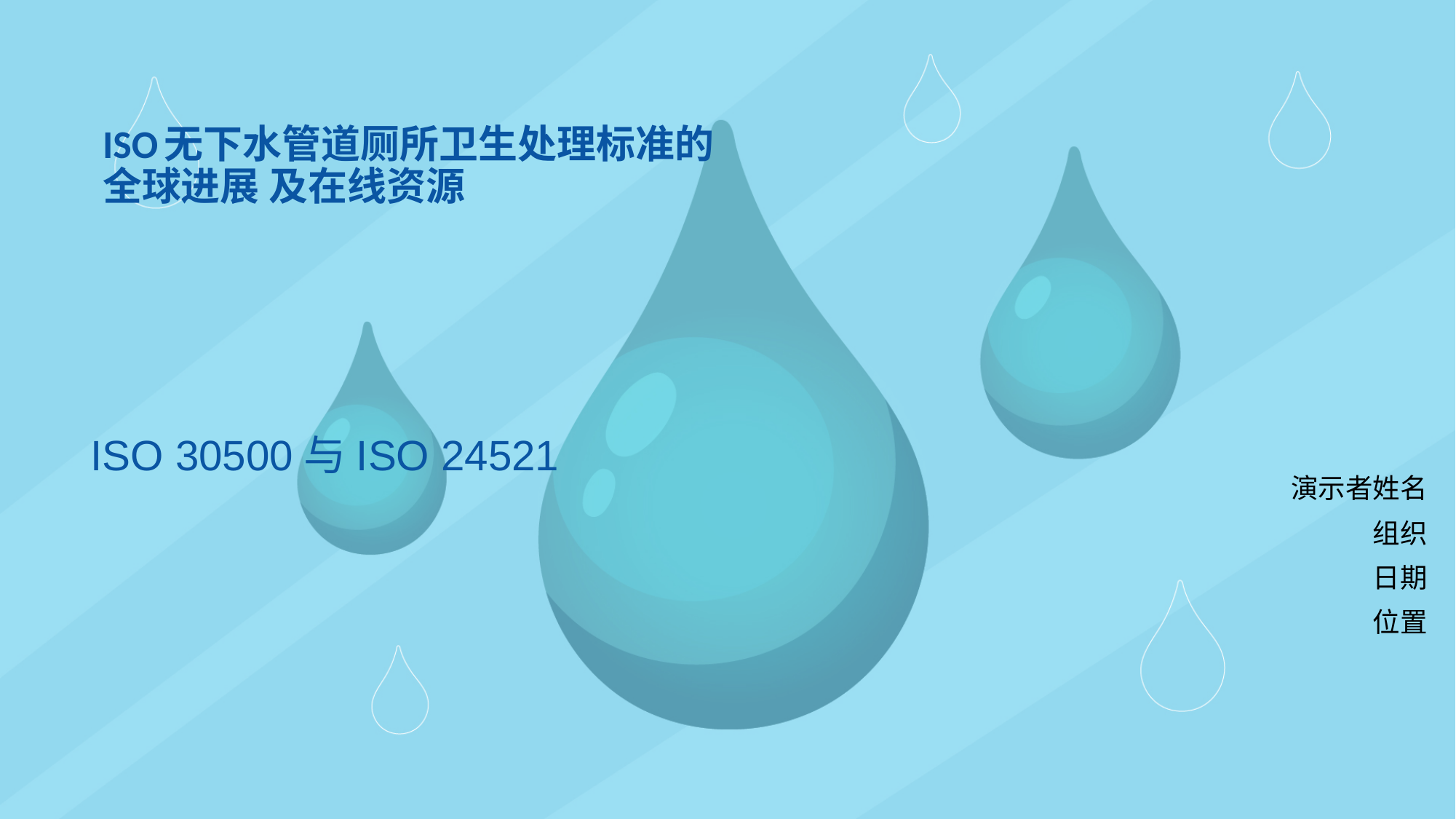

# ISO无下水管道厕所卫生处理标准的 全球进展 及在线资源
ISO 30500与ISO 24521

演示者姓名
组织
日期
位置